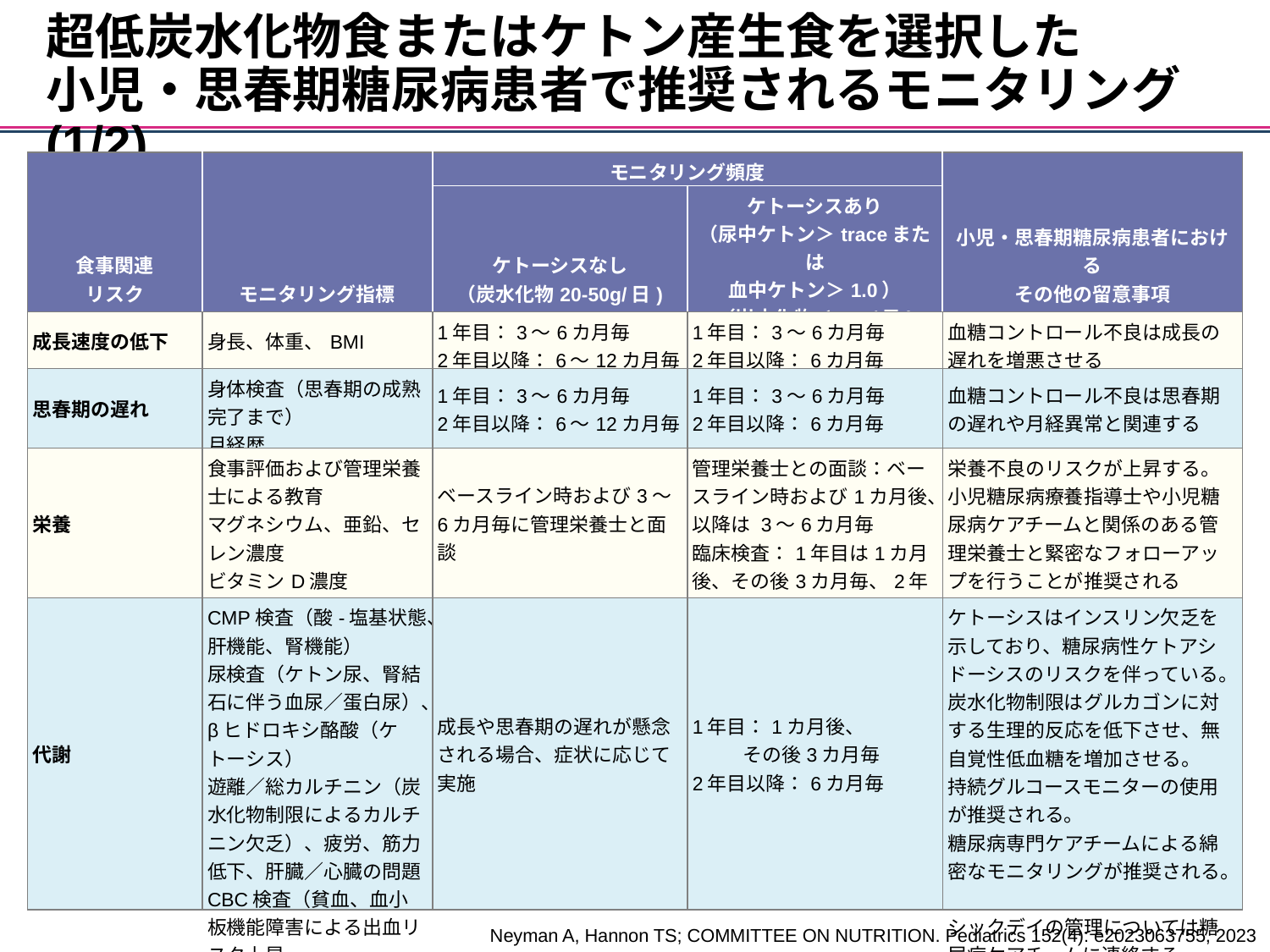

超低炭水化物食またはケトン産生食を選択した
小児・思春期糖尿病患者で推奨されるモニタリング(1/2)
| 食事関連 リスク | モニタリング指標 | モニタリング頻度 |  | 小児・思春期糖尿病患者における その他の留意事項 |
| --- | --- | --- | --- | --- |
|  |  | ケトーシスなし （炭水化物20-50g/日) | ケトーシスあり （尿中ケトン＞traceまたは 血中ケトン＞1.0） （炭水化物＜20g/日) |  |
| 成長速度の低下 | 身長、体重、BMI | 1年目：3～6カ月毎 2年目以降：6～12カ月毎 | 1年目：3～6カ月毎 2年目以降：6カ月毎 | 血糖コントロール不良は成長の遅れを増悪させる |
| 思春期の遅れ | 身体検査（思春期の成熟完了まで） 月経歴 | 1年目：3～6カ月毎 2年目以降：6～12カ月毎 | 1年目：3～6カ月毎 2年目以降：6カ月毎 | 血糖コントロール不良は思春期の遅れや月経異常と関連する |
| 栄養 | 食事評価および管理栄養士による教育 マグネシウム、亜鉛、セレン濃度 ビタミンD濃度 | ベースライン時および3～6カ月毎に管理栄養士と面談 | 管理栄養士との面談：ベースライン時および1カ月後、以降は 3～6カ月毎 臨床検査：1年目は1カ月後、その後3カ月毎、2年目以降は6カ月毎 | 栄養不良のリスクが上昇する。小児糖尿病療養指導士や小児糖尿病ケアチームと関係のある管理栄養士と緊密なフォローアップを行うことが推奨される |
| 代謝 | CMP検査（酸-塩基状態、肝機能、腎機能） 尿検査（ケトン尿、腎結石に伴う血尿／蛋白尿）、βヒドロキシ酪酸（ケトーシス） 遊離／総カルチニン（炭水化物制限によるカルチニン欠乏）、疲労、筋力低下、肝臓／心臓の問題 CBC検査（貧血、血小板機能障害による出血リスク上昇 | 成長や思春期の遅れが懸念 される場合、症状に応じて実施 | 1年目：1カ月後、 その後3カ月毎 2年目以降：6カ月毎 | ケトーシスはインスリン欠乏を示しており、糖尿病性ケトアシドーシスのリスクを伴っている。炭水化物制限はグルカゴンに対する生理的反応を低下させ、無自覚性低血糖を増加させる。 持続グルコースモニターの使用が推奨される。 糖尿病専門ケアチームによる綿密なモニタリングが推奨される。 シックデイの管理については糖尿病ケアチームに連絡する。 |
Neyman A, Hannon TS; COMMITTEE ON NUTRITION. Pediatrics 152(4): e2023063755, 2023